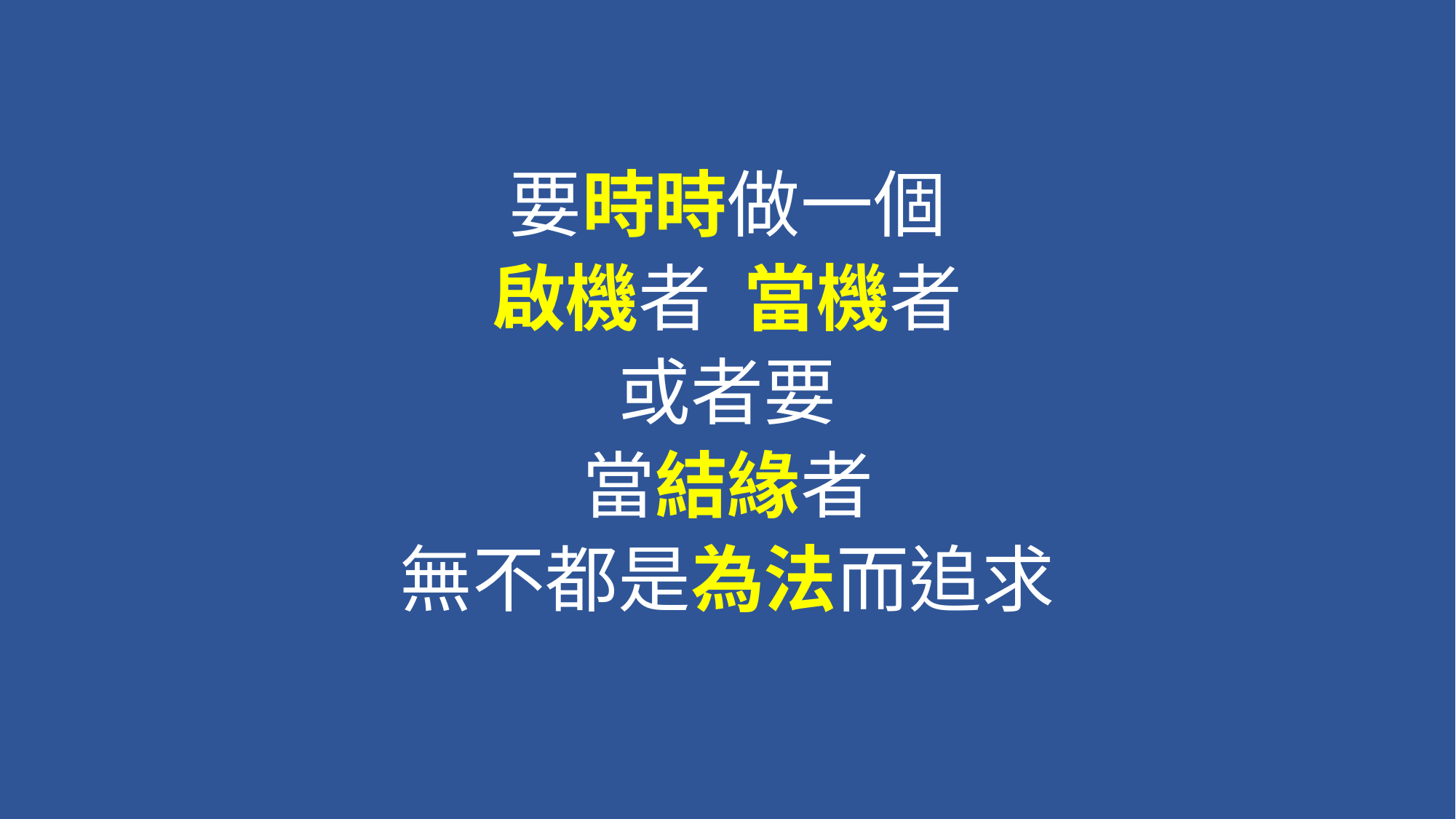

#
要時時做一個
啟機者  當機者
或者要
當結緣者
無不都是為法而追求